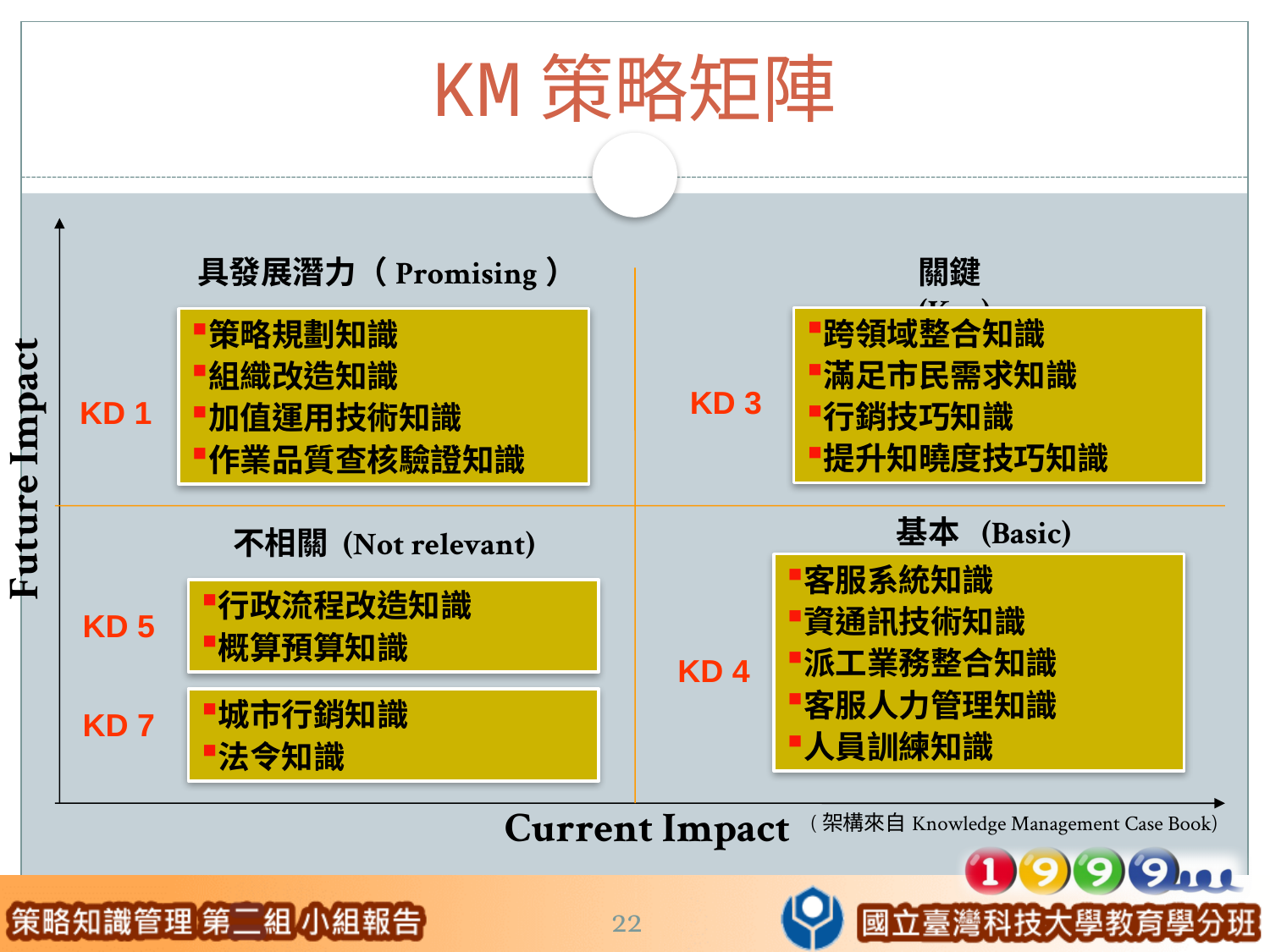

# KM策略矩陣

具發展潛力（Promising）
關鍵  (Key)

跨領域整合知識
滿足市民需求知識
行銷技巧知識
提升知曉度技巧知識
策略規劃知識
組織改造知識
加值運用技術知識
作業品質查核驗證知識
Future Impact
KD 3
KD 1

基本  (Basic)

不相關 (Not relevant)
客服系統知識
資通訊技術知識
派工業務整合知識
客服人力管理知識
人員訓練知識
行政流程改造知識
概算預算知識
KD 5
KD 4
城市行銷知識
法令知識
KD 7
Current Impact

(架構來自Knowledge Management Case Book)
22